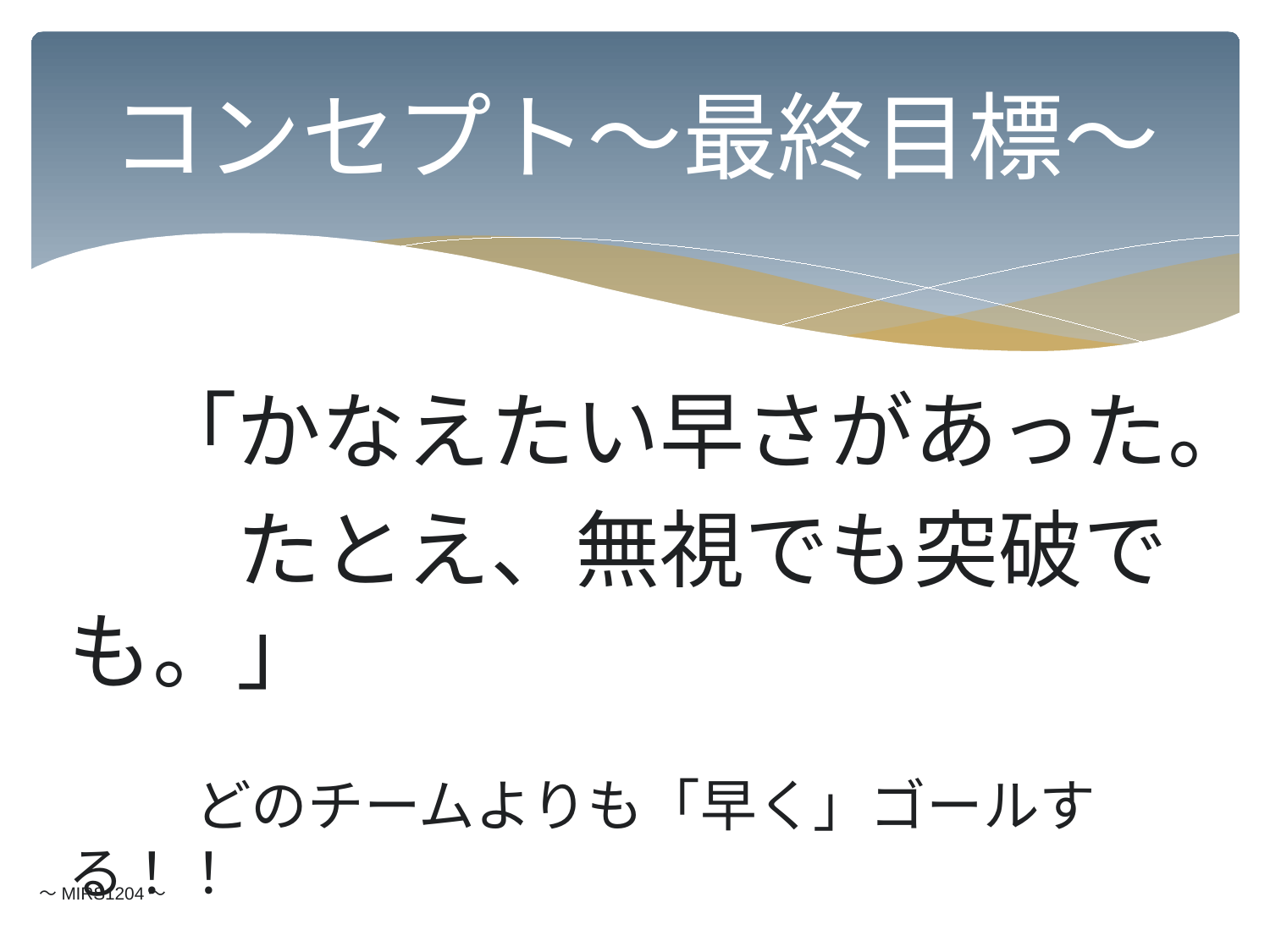

# コンセプト～最終目標～
　「かなえたい早さがあった。
　　たとえ、無視でも突破でも。」

	どのチームよりも「早く」ゴールする！！
～MIRS1204～